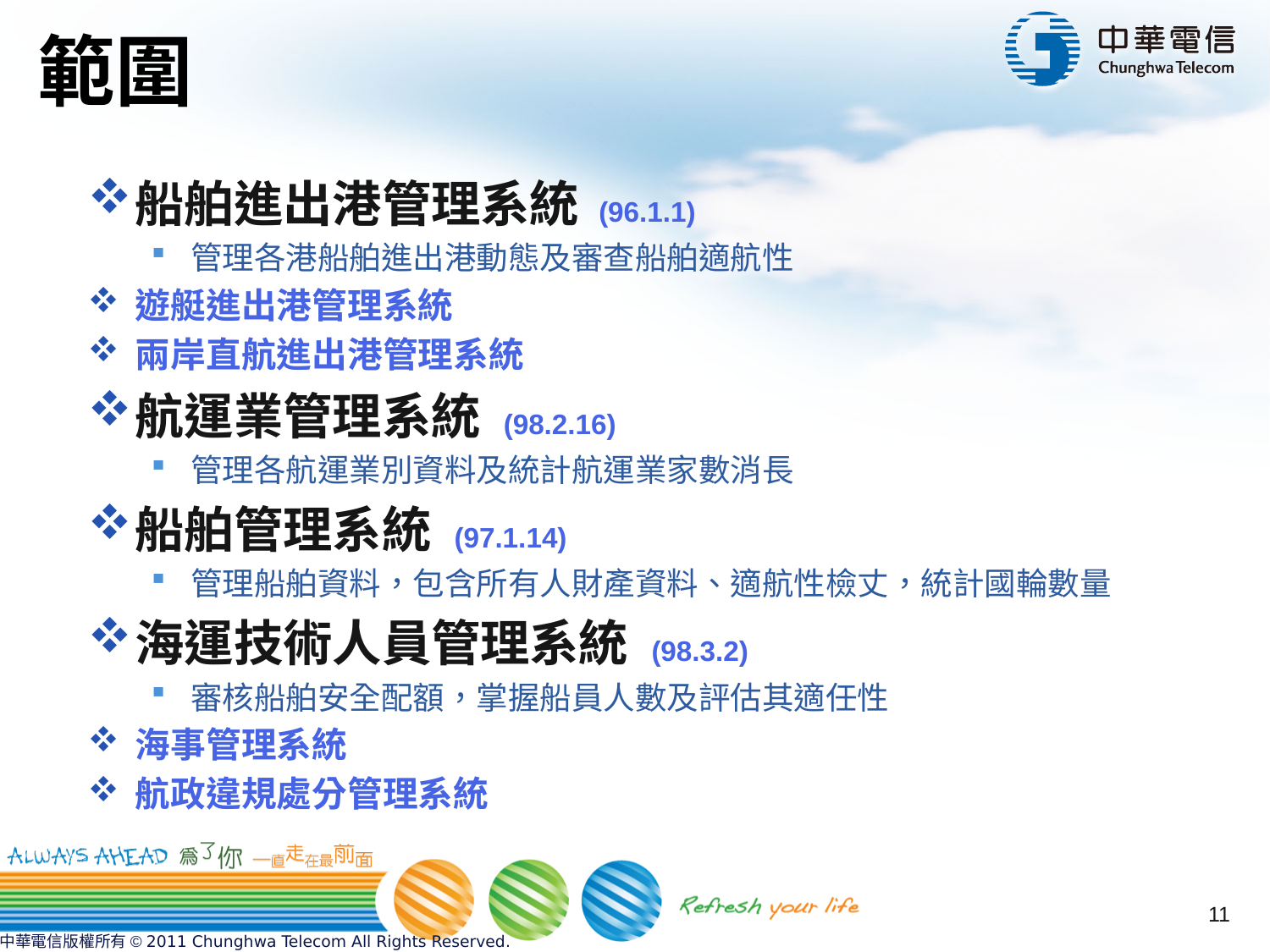

# 範圍
船舶進出港管理系統 (96.1.1)
管理各港船舶進出港動態及審查船舶適航性
遊艇進出港管理系統
兩岸直航進出港管理系統
航運業管理系統 (98.2.16)
管理各航運業別資料及統計航運業家數消長
船舶管理系統 (97.1.14)
管理船舶資料，包含所有人財產資料、適航性檢丈，統計國輪數量
海運技術人員管理系統 (98.3.2)
審核船舶安全配額，掌握船員人數及評估其適任性
海事管理系統
航政違規處分管理系統